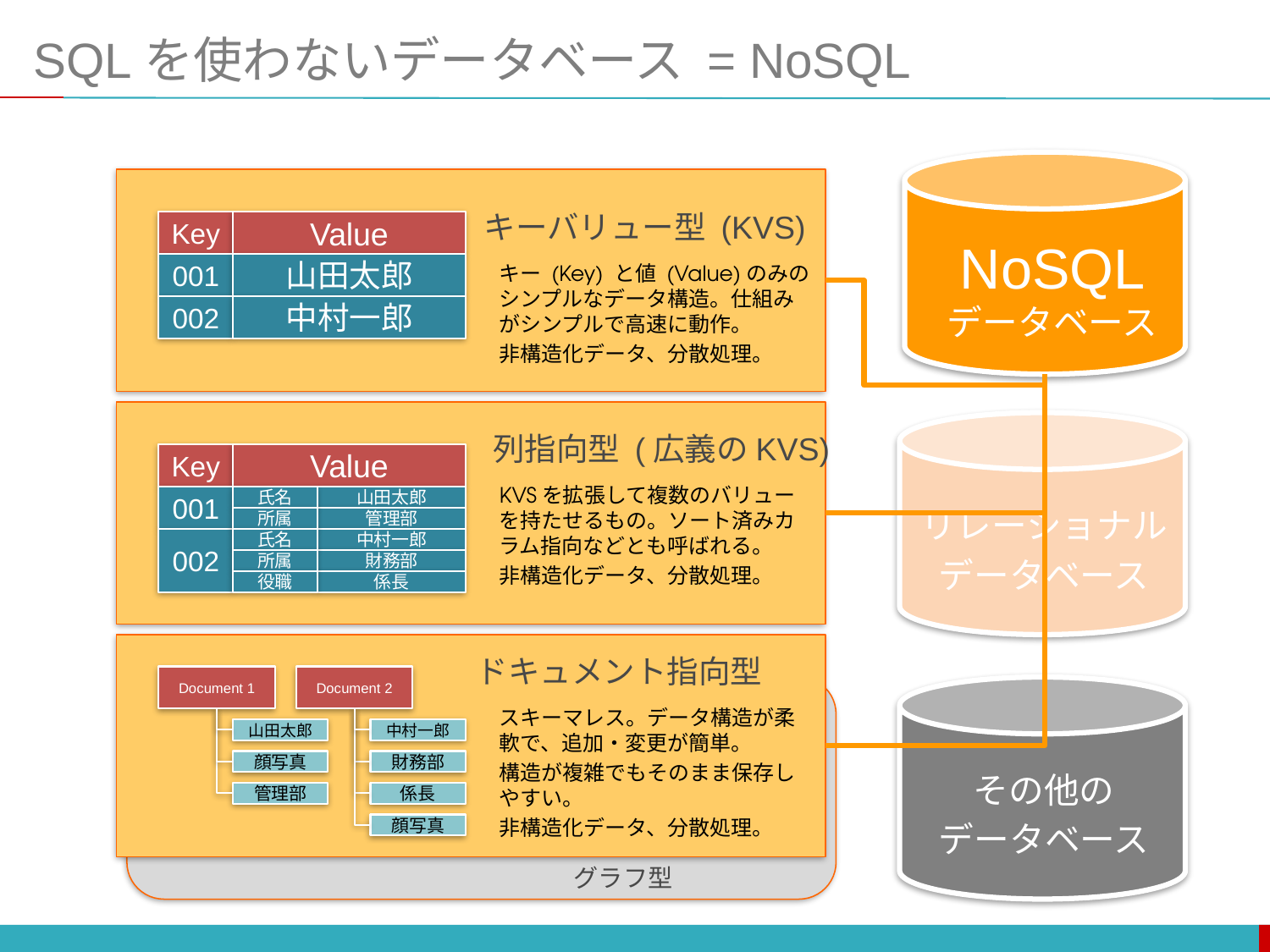

# SQLを使わないデータベース = NoSQL

キーバリュー型 (KVS)
Key
Value
001
山田太郎
キー (Key) と値 (Value)のみのシンプルなデータ構造。仕組みがシンプルで高速に動作。
非構造化データ、分散処理。
002
中村一郎
NoSQL
データベース

列指向型 (広義のKVS)
Key
Value
KVSを拡張して複数のバリューを持たせるもの。ソート済みカラム指向などとも呼ばれる。
非構造化データ、分散処理。
001
氏名
山田太郎
所属
管理部
002
氏名
中村一郎
所属
財務部
役職
係長

ドキュメント指向型
Document 1
Document 2

スキーマレス。データ構造が柔軟で、追加・変更が簡単。
構造が複雑でもそのまま保存しやすい。
非構造化データ、分散処理。
山田太郎
中村一郎
顔写真
財務部
管理部
係長
顔写真
グラフ型

リレーショナル
データベース

その他の
データベース